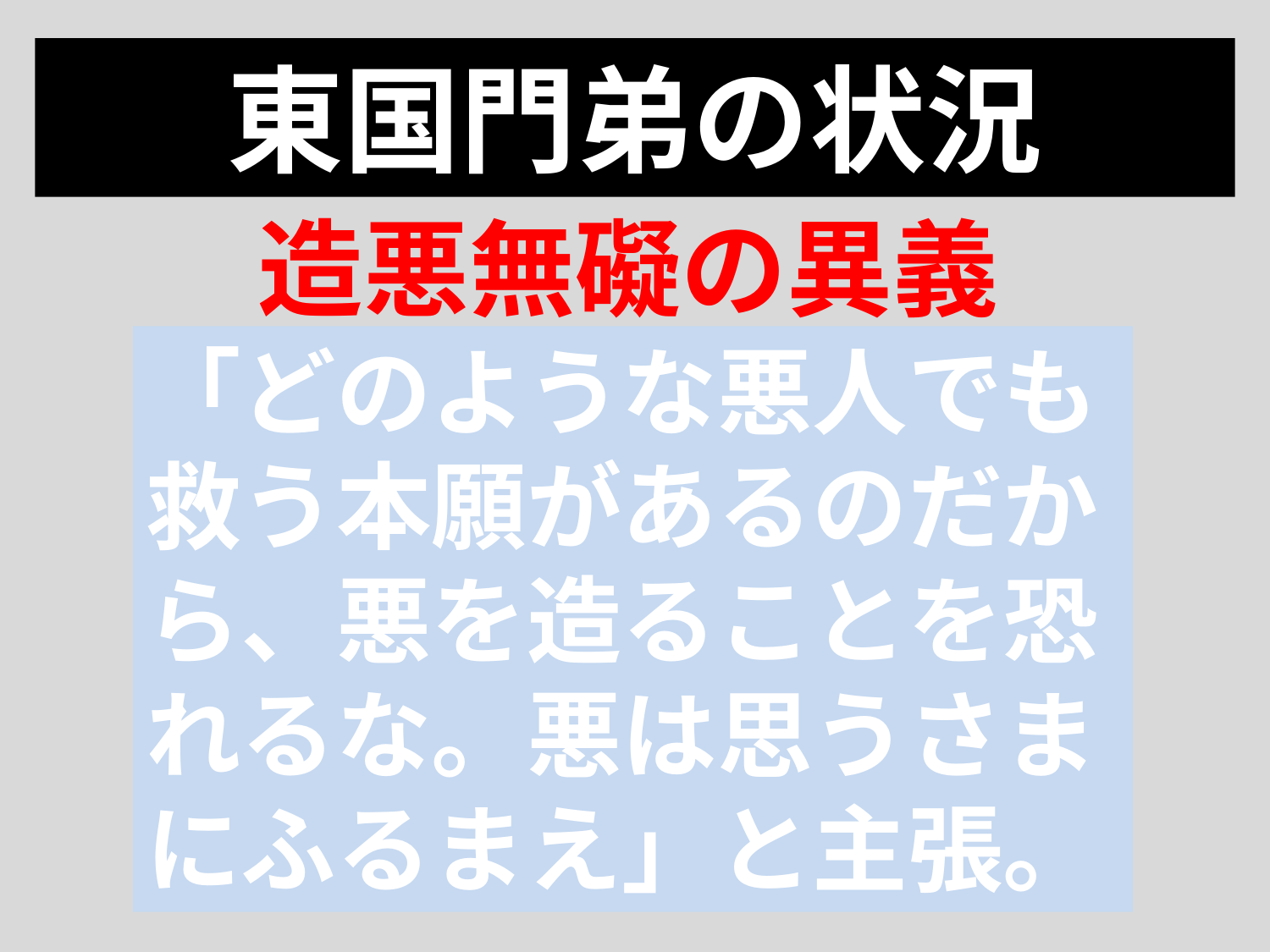

# 東国門弟の状況
造悪無礙の異義
「どのような悪人でも救う本願があるのだから、悪を造ることを恐れるな。悪は思うさまにふるまえ」と主張。